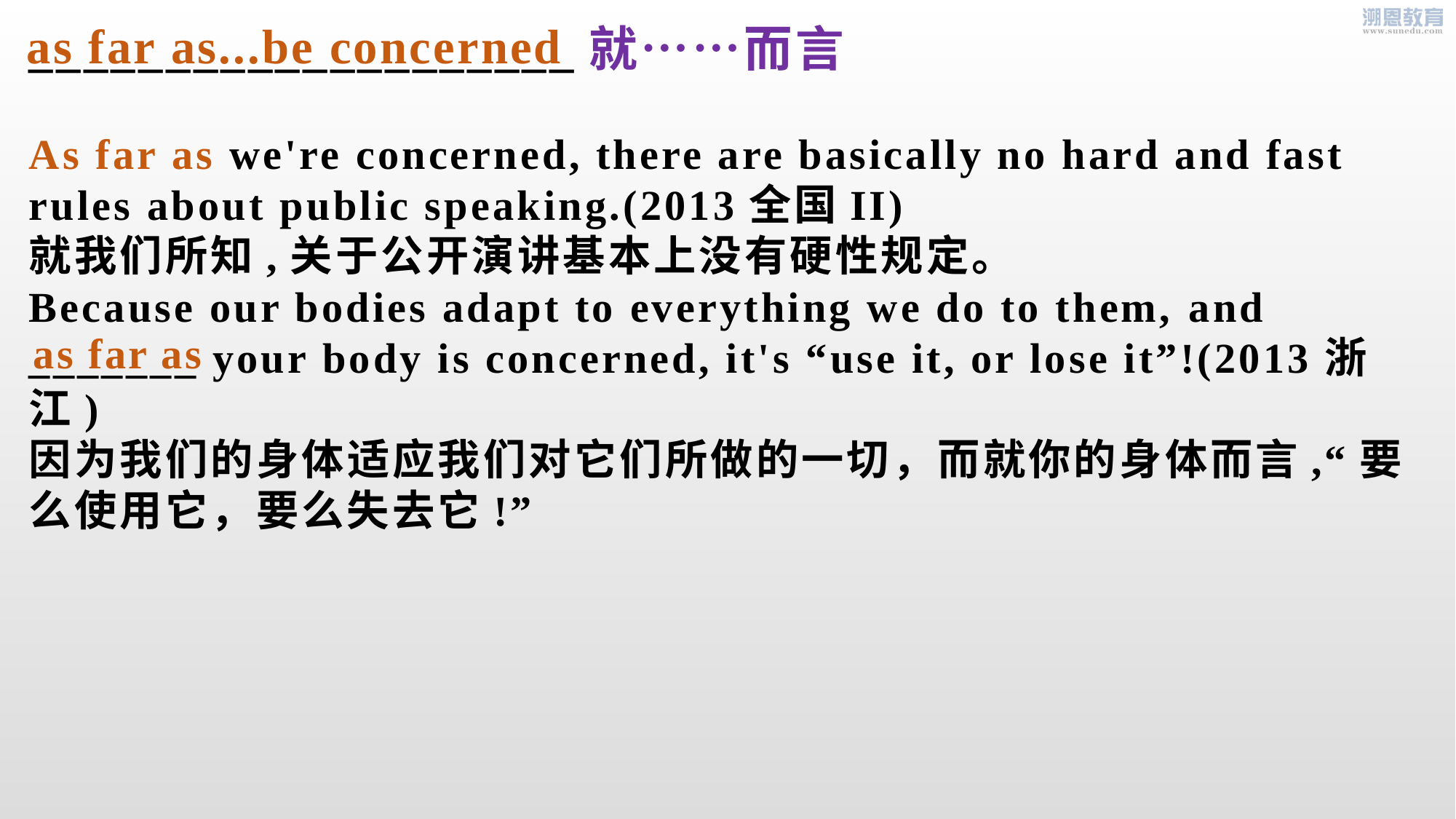

as far as...be concerned
____________________就……而言

As far as we're concerned, there are basically no hard and fast rules about public speaking.(2013全国II)
就我们所知,关于公开演讲基本上没有硬性规定。
Because our bodies adapt to everything we do to them, and _______ your body is concerned, it's “use it, or lose it”!(2013浙江)
因为我们的身体适应我们对它们所做的一切，而就你的身体而言,“要么使用它，要么失去它!”

 as far as